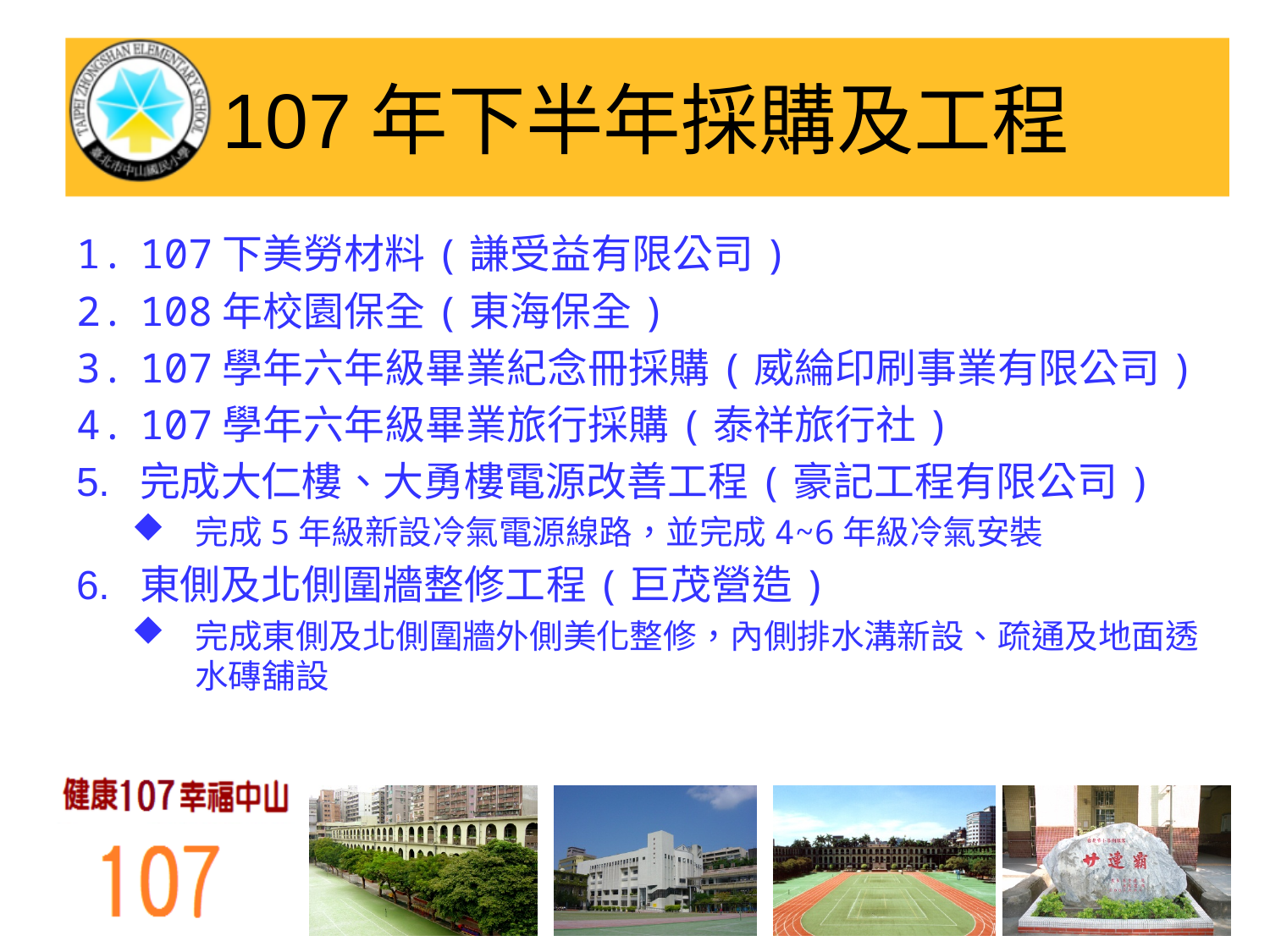

# 107年下半年採購及工程
107下美勞材料(謙受益有限公司)
108年校園保全(東海保全)
107學年六年級畢業紀念冊採購(威綸印刷事業有限公司)
107學年六年級畢業旅行採購(泰祥旅行社)
完成大仁樓、大勇樓電源改善工程(豪記工程有限公司)
完成5年級新設冷氣電源線路，並完成4~6年級冷氣安裝
東側及北側圍牆整修工程(巨茂營造)
完成東側及北側圍牆外側美化整修，內側排水溝新設、疏通及地面透水磚舖設